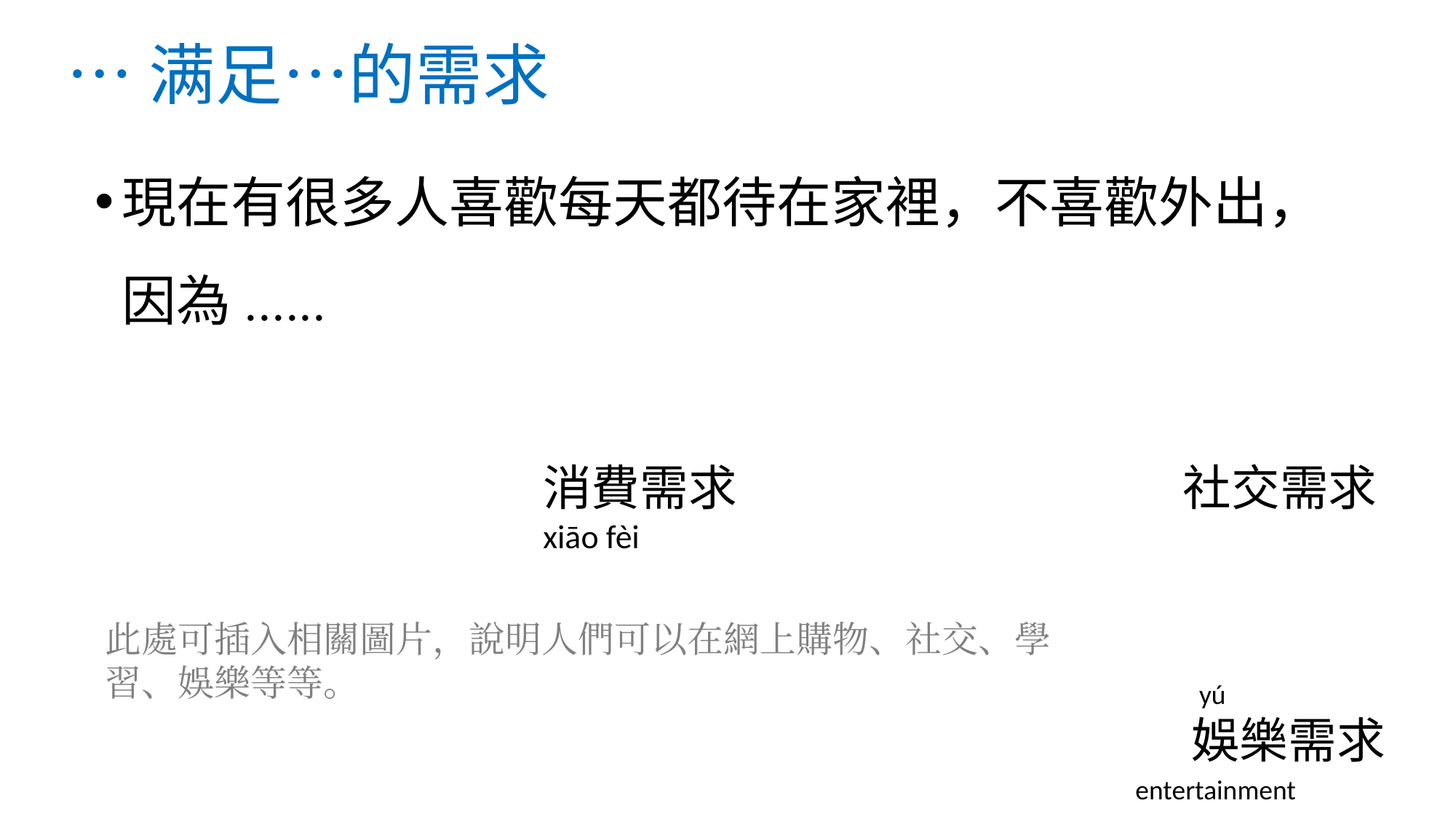

# …满足…的需求
現在有很多人喜歡每天都待在家裡，不喜歡外出，因為......
消費需求
xiāo fèi
社交需求
此處可插入相關圖片，說明人們可以在網上購物、社交、學習、娛樂等等。
yú
娛樂需求
entertainment